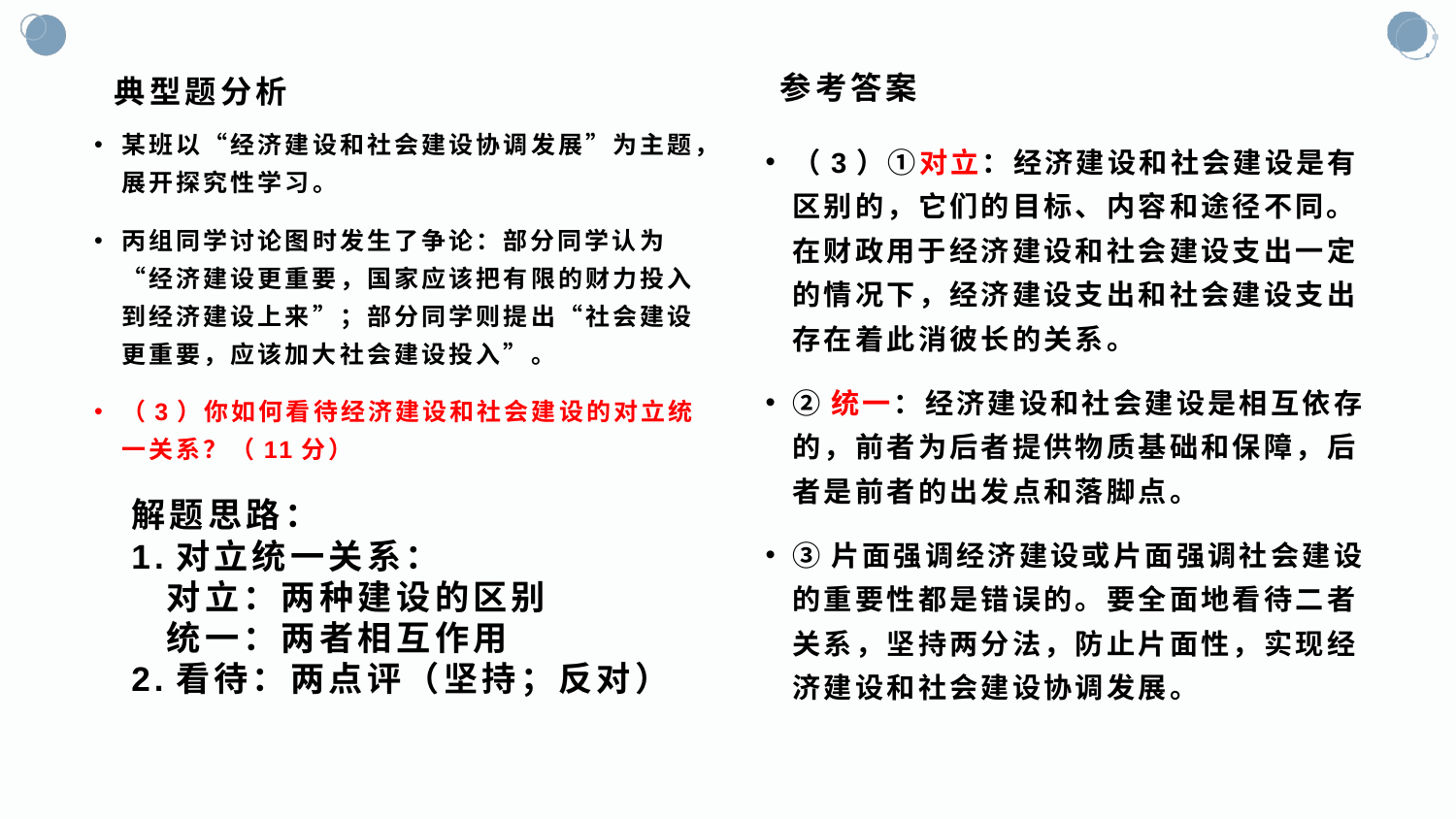

参考答案
典型题分析
某班以“经济建设和社会建设协调发展”为主题，展开探究性学习。
丙组同学讨论图时发生了争论：部分同学认为“经济建设更重要，国家应该把有限的财力投入到经济建设上来”；部分同学则提出“社会建设更重要，应该加大社会建设投入”。
（3）你如何看待经济建设和社会建设的对立统一关系？（11分）

（3）①对立：经济建设和社会建设是有区别的，它们的目标、内容和途径不同。在财政用于经济建设和社会建设支出一定的情况下，经济建设支出和社会建设支出存在着此消彼长的关系。
②统一：经济建设和社会建设是相互依存的，前者为后者提供物质基础和保障，后者是前者的出发点和落脚点。
③片面强调经济建设或片面强调社会建设的重要性都是错误的。要全面地看待二者关系，坚持两分法，防止片面性，实现经济建设和社会建设协调发展。
# 解题思路： 1.对立统一关系： 对立：两种建设的区别 统一：两者相互作用 2.看待：两点评（坚持；反对）